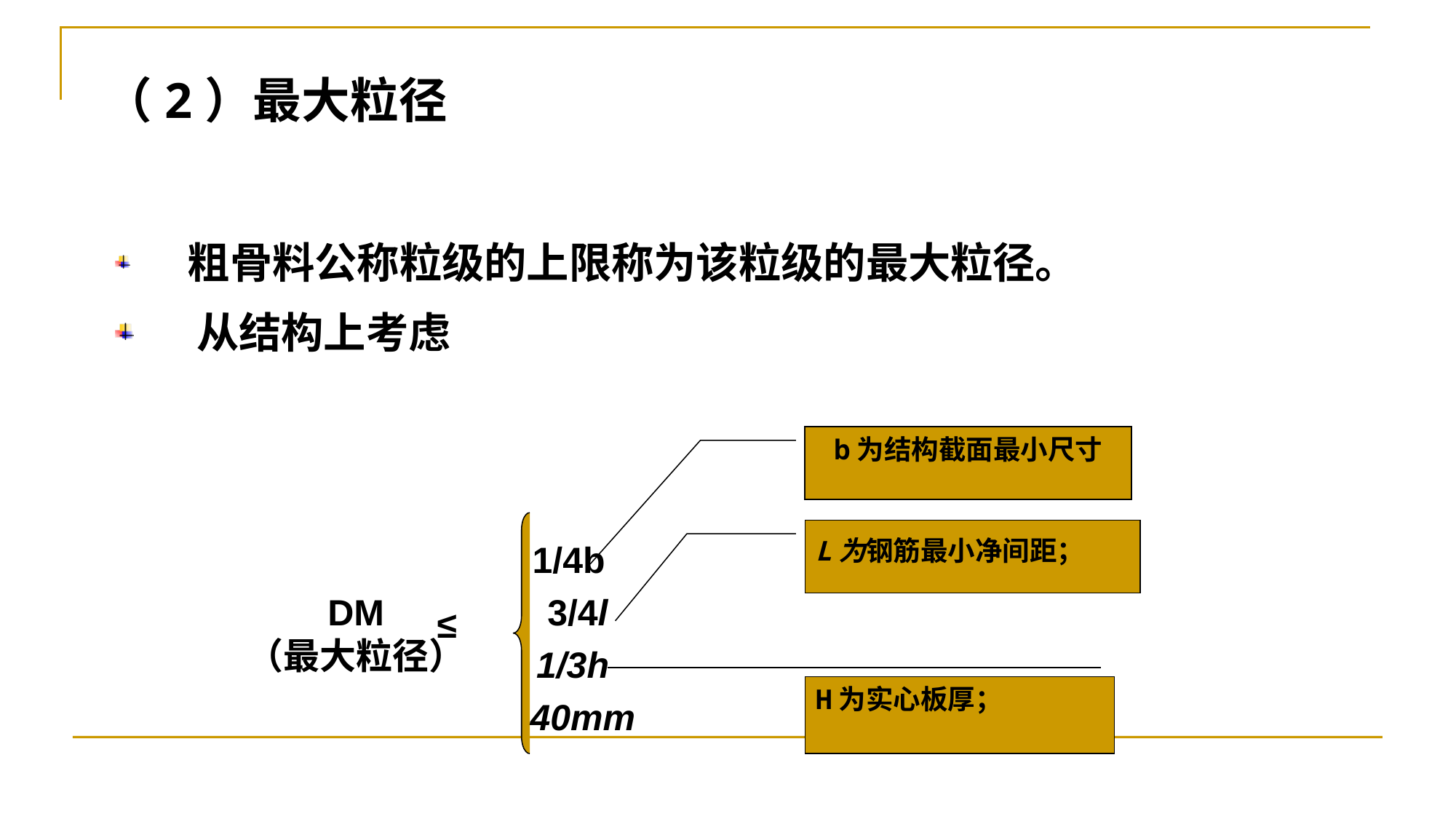

（2）最大粒径

　粗骨料公称粒级的上限称为该粒级的最大粒径。
　从结构上考虑

b为结构截面最小尺寸
           1/4b
          3/4l
         1/3h
           40mm
≤
DM
（最大粒径）
L为钢筋最小净间距；

H为实心板厚；